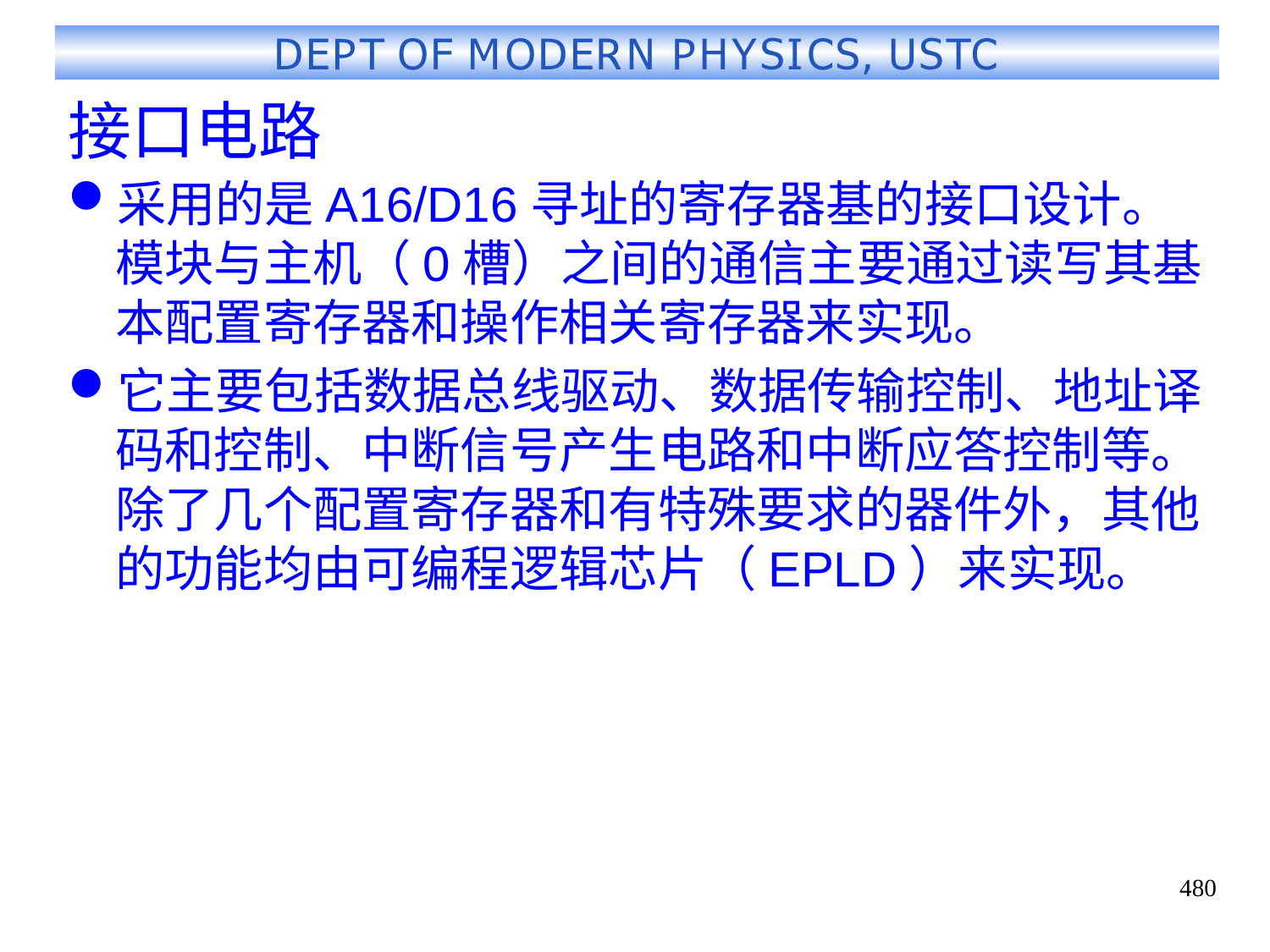

# 接口电路
采用的是A16/D16寻址的寄存器基的接口设计。模块与主机（0槽）之间的通信主要通过读写其基本配置寄存器和操作相关寄存器来实现。
它主要包括数据总线驱动、数据传输控制、地址译码和控制、中断信号产生电路和中断应答控制等。除了几个配置寄存器和有特殊要求的器件外，其他的功能均由可编程逻辑芯片（EPLD）来实现。
480